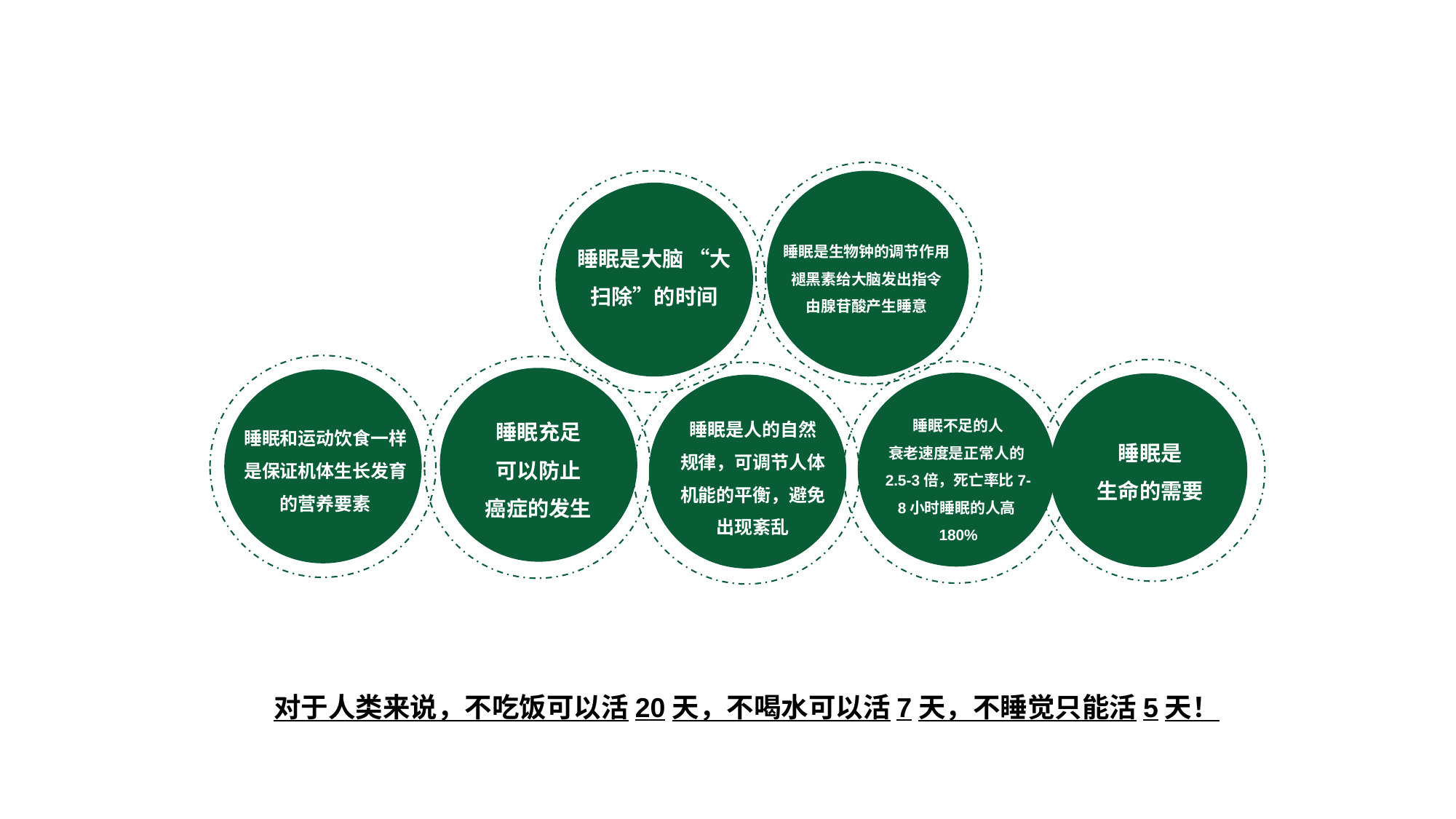

为什么需要睡眠
睡眠是大脑 “大扫除”的时间
睡眠是生物钟的调节作用
褪黑素给大脑发出指令
由腺苷酸产生睡意

睡眠充足
可以防止
癌症的发生
睡眠不足的人
衰老速度是正常人的2.5-3倍，死亡率比7-8小时睡眠的人高180%
睡眠是人的自然
规律，可调节人体机能的平衡，避免出现紊乱
睡眠和运动饮食一样
是保证机体生长发育
的营养要素
睡眠是
生命的需要
对于人类来说，不吃饭可以活20天，不喝水可以活7天，不睡觉只能活5天！